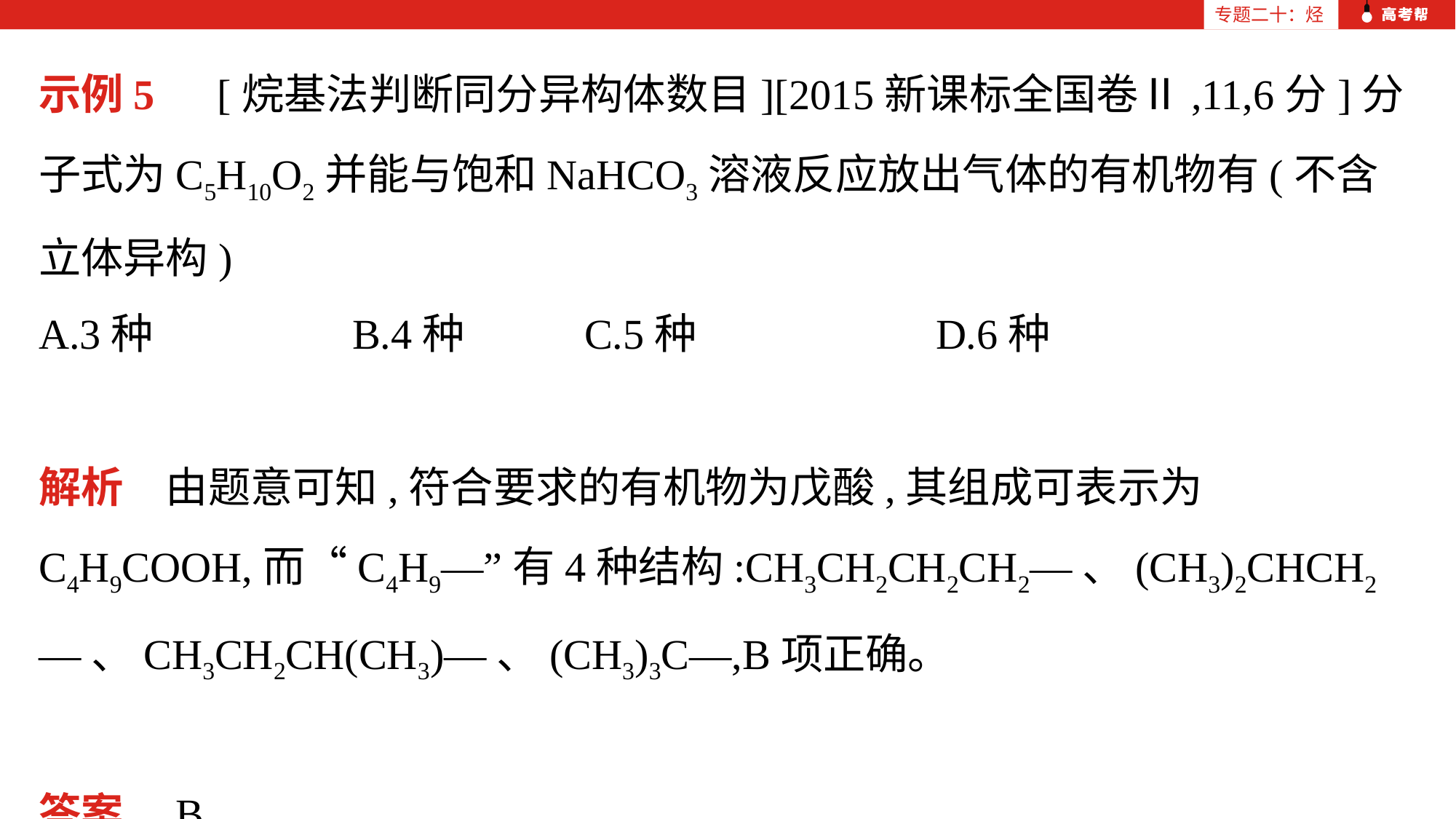

专题二十：烃

示例5　[烷基法判断同分异构体数目][2015新课标全国卷Ⅱ,11,6分]分子式为C5H10O2并能与饱和NaHCO3溶液反应放出气体的有机物有(不含立体异构)
A.3种	         B.4种            	C.5种	             D.6种

解析　由题意可知,符合要求的有机物为戊酸,其组成可表示为C4H9COOH,而“C4H9—”有4种结构:CH3CH2CH2CH2—、(CH3)2CHCH2—、CH3CH2CH(CH3)—、(CH3)3C—,B项正确。

答案　B